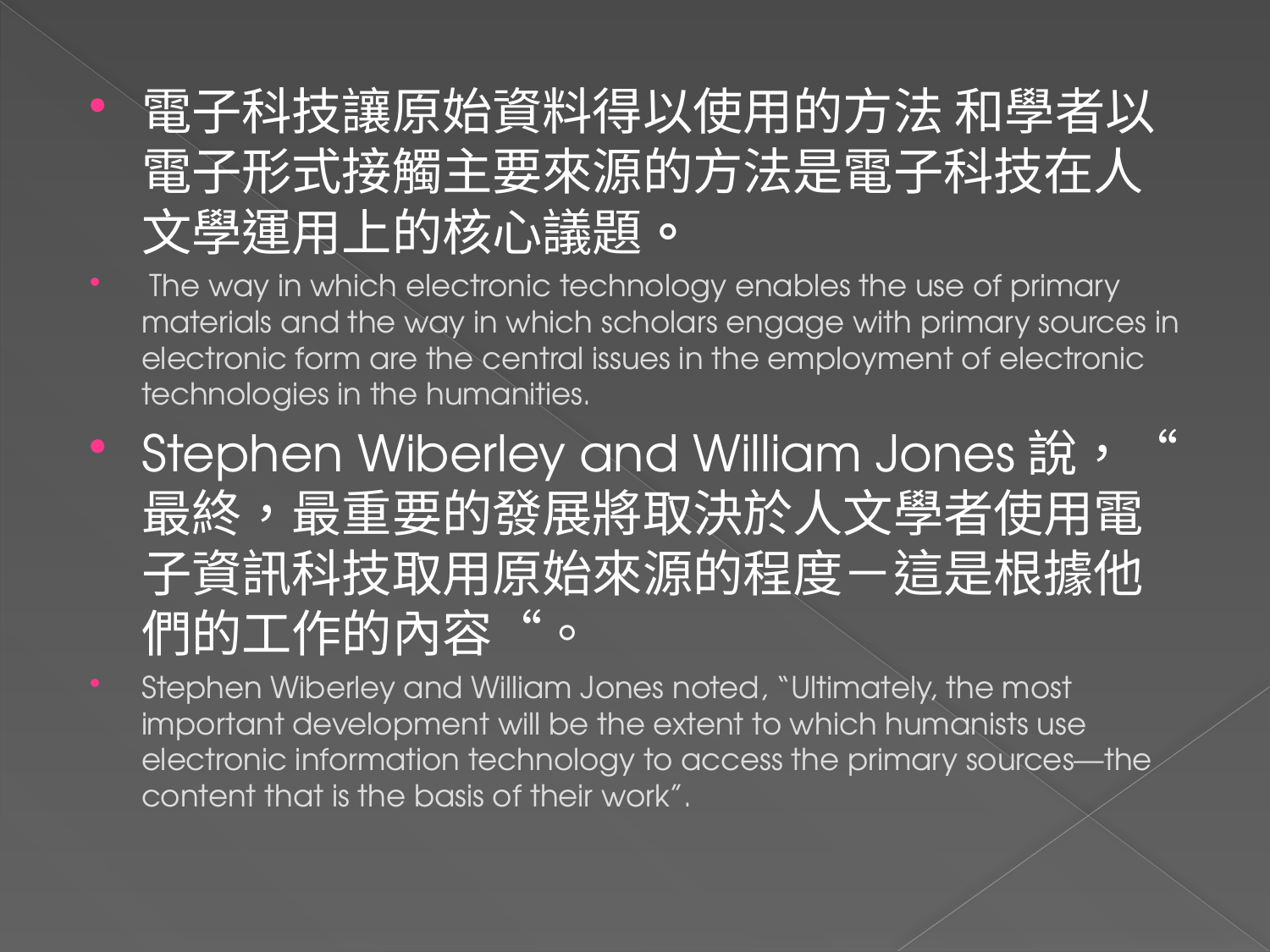

電子科技讓原始資料得以使用的方法 和學者以電子形式接觸主要來源的方法是電子科技在人文學運用上的核心議題。
 The way in which electronic technology enables the use of primary materials and the way in which scholars engage with primary sources in electronic form are the central issues in the employment of electronic technologies in the humanities.
Stephen Wiberley and William Jones說，“最終，最重要的發展將取決於人文學者使用電子資訊科技取用原始來源的程度－這是根據他們的工作的內容“。
Stephen Wiberley and William Jones noted, “Ultimately, the most important development will be the extent to which humanists use electronic information technology to access the primary sources—the content that is the basis of their work”.